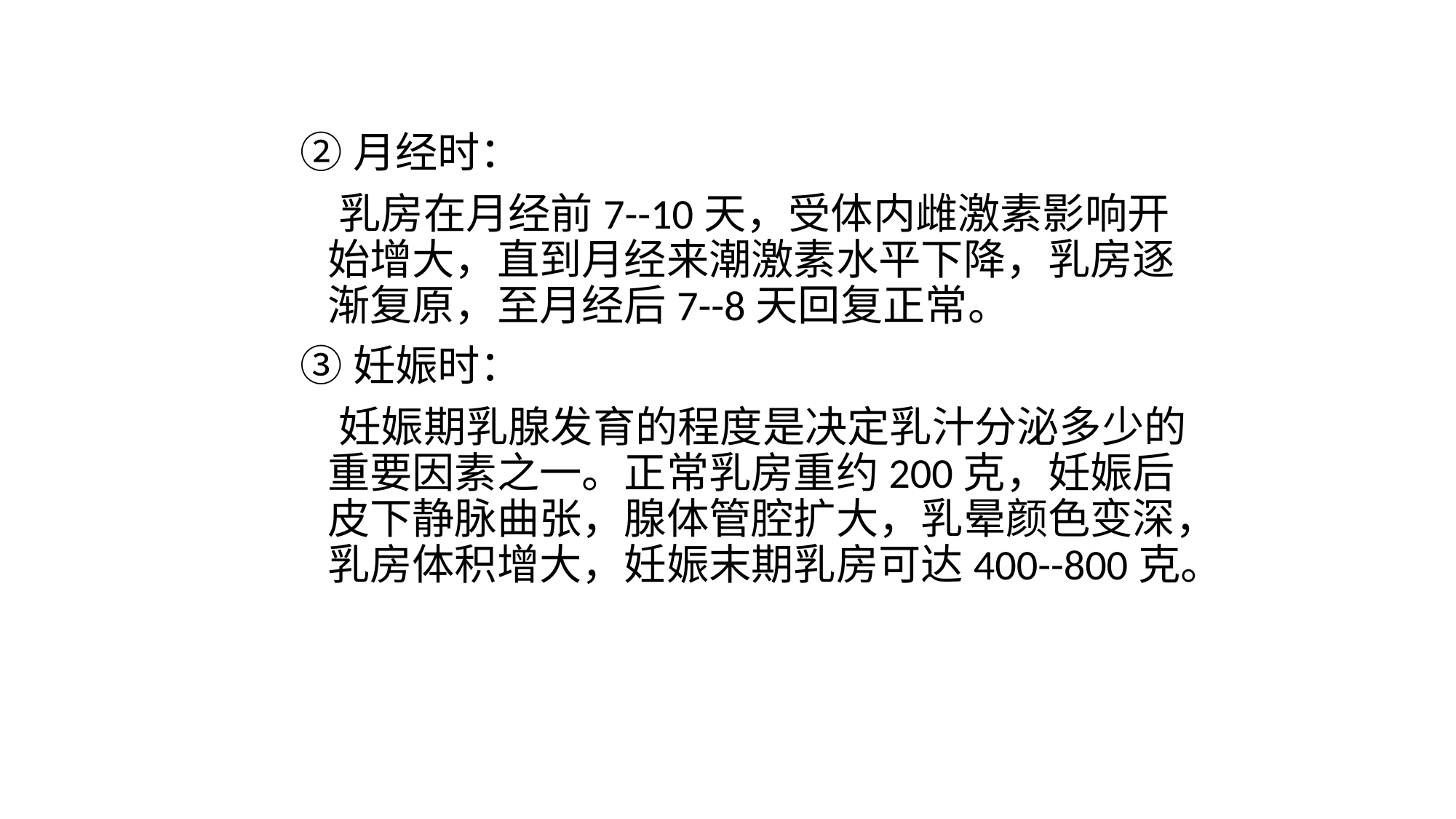

②月经时：
   乳房在月经前7--10天，受体内雌激素影响开始增大，直到月经来潮激素水平下降，乳房逐渐复原，至月经后7--8天回复正常。
③妊娠时：
   妊娠期乳腺发育的程度是决定乳汁分泌多少的重要因素之一。正常乳房重约200克，妊娠后皮下静脉曲张，腺体管腔扩大，乳晕颜色变深，乳房体积增大，妊娠末期乳房可达400--800克。